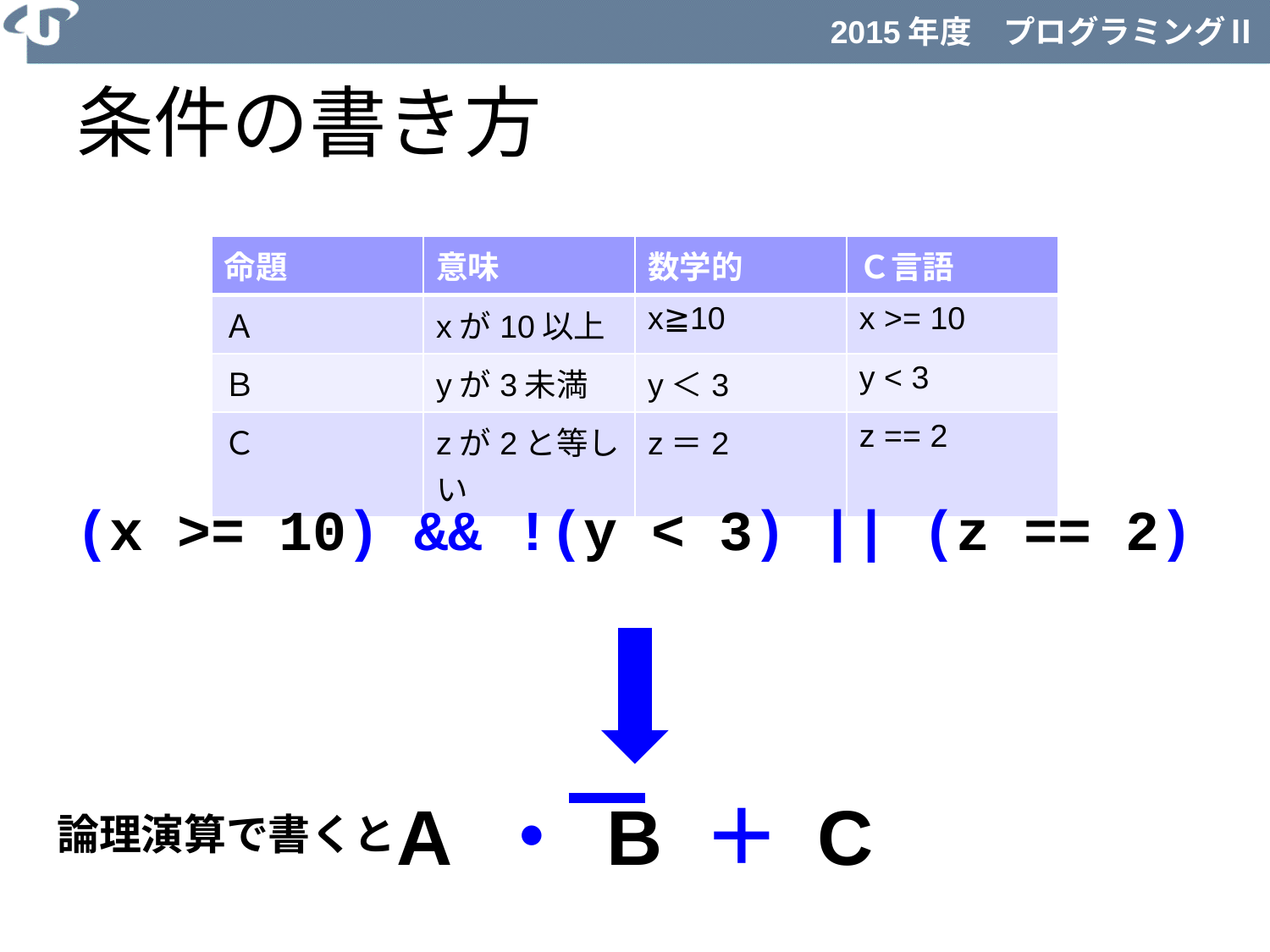

# 条件の書き方
| 命題 | 意味 | 数学的 | Ｃ言語 |
| --- | --- | --- | --- |
| Ａ | xが10以上 | x≧10 | x >= 10 |
| Ｂ | yが3未満 | y＜3 | y < 3 |
| Ｃ | zが2と等しい | z＝2 | z == 2 |
(x >= 10) && !(y < 3) || (z == 2)

A ・ B ＋ C
論理演算で書くと